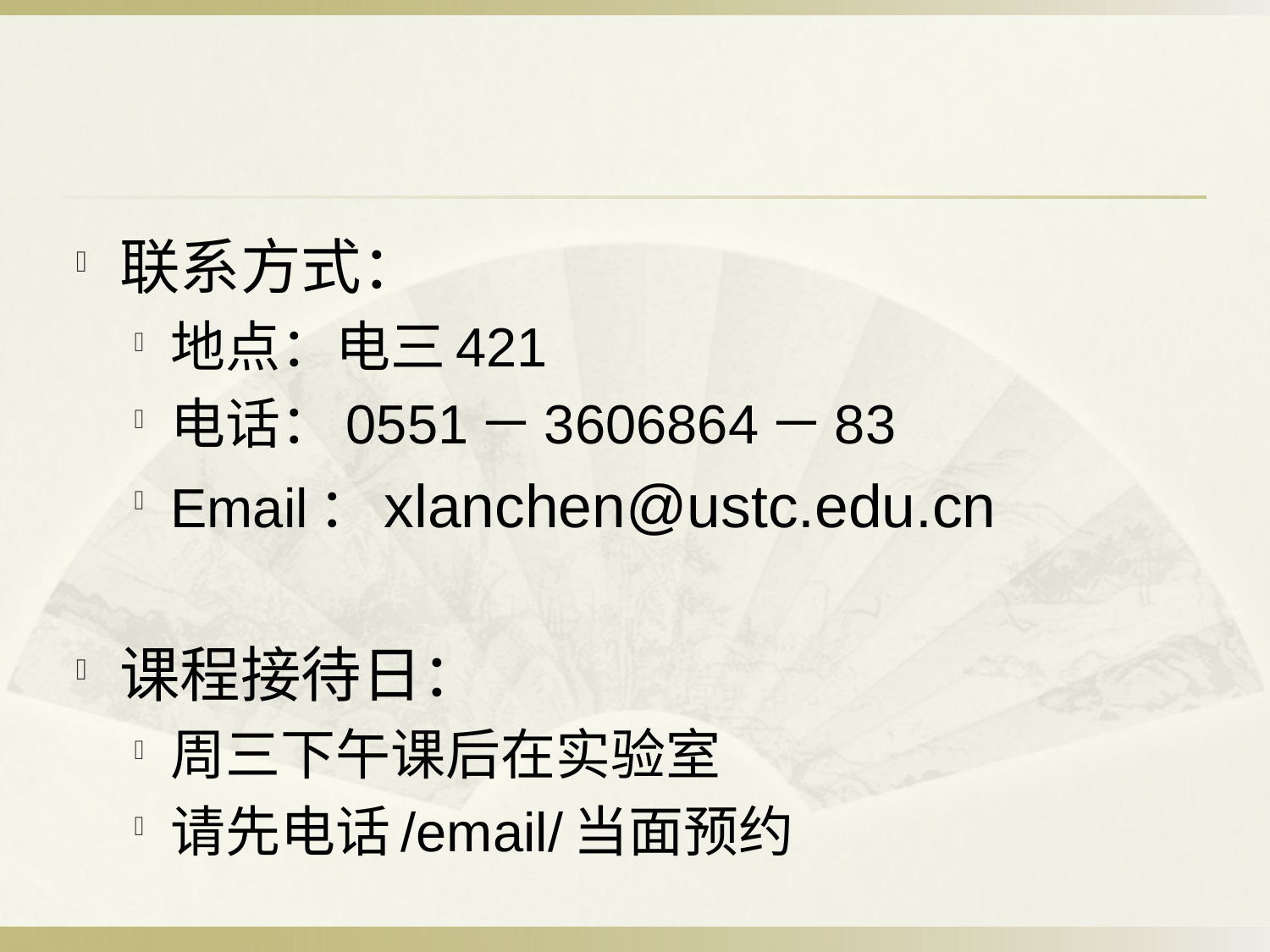

#
联系方式：
地点：电三421
电话：0551－3606864－83
Email：xlanchen@ustc.edu.cn

课程接待日：
周三下午课后在实验室
请先电话/email/当面预约